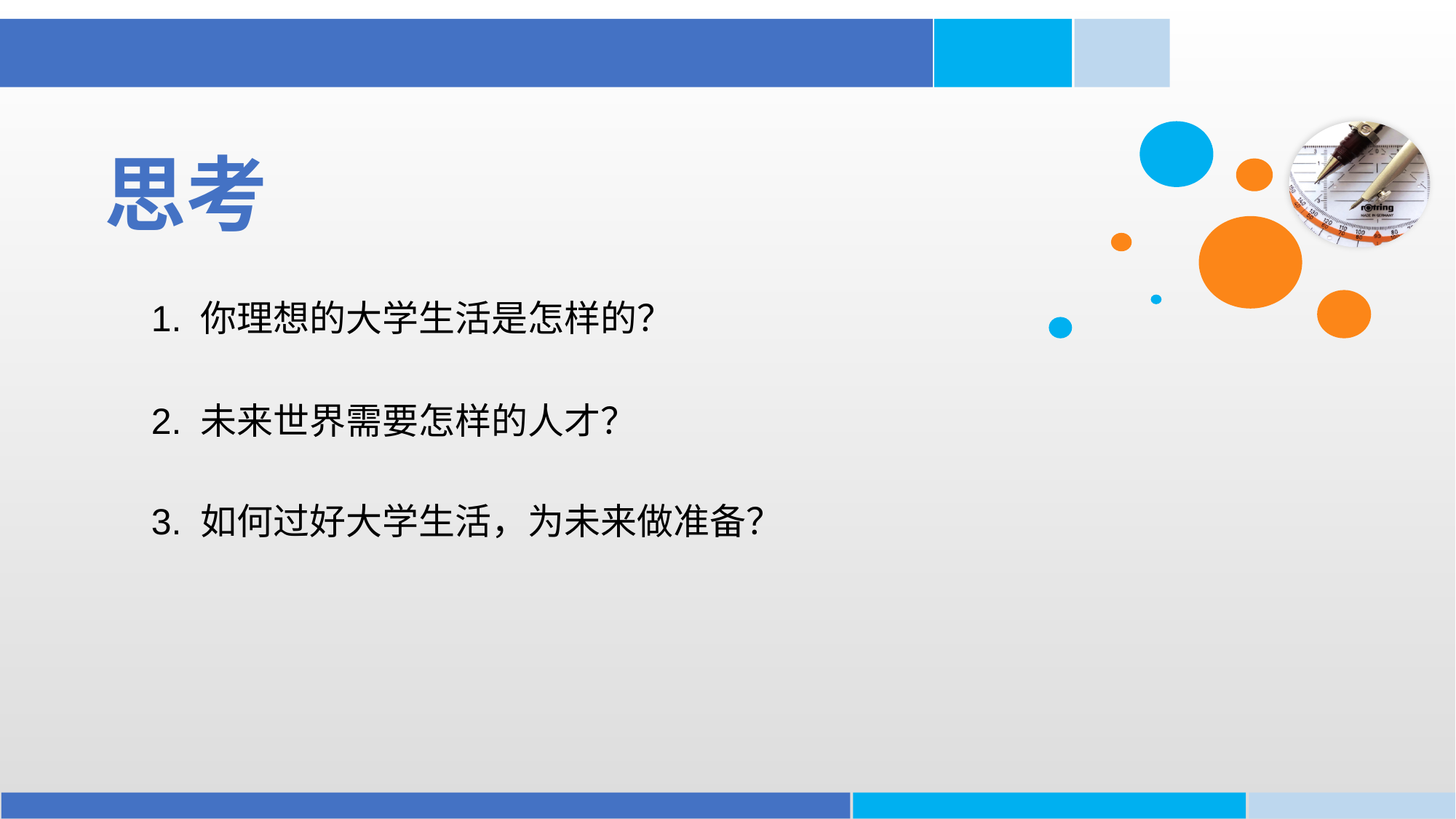

思考
1. 你理想的大学生活是怎样的？
2. 未来世界需要怎样的人才？
3. 如何过好大学生活，为未来做准备？